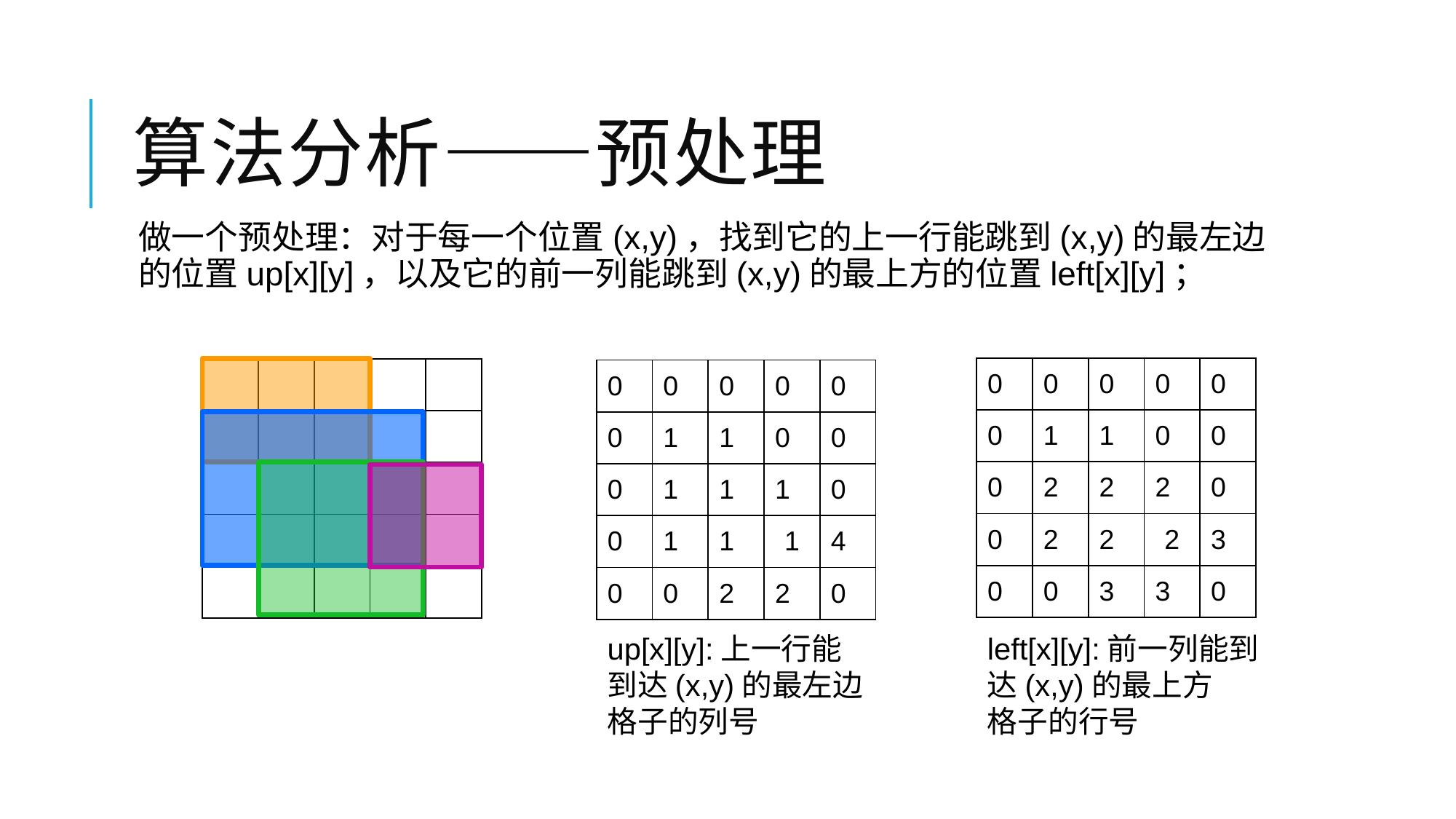

# 算法分析——预处理
做一个预处理：对于每一个位置(x,y)，找到它的上一行能跳到(x,y)的最左边的位置up[x][y]，以及它的前一列能跳到(x,y)的最上方的位置left[x][y]；
| 0 | 0 | 0 | 0 | 0 |
| --- | --- | --- | --- | --- |
| 0 | 1 | 1 | 0 | 0 |
| 0 | 2 | 2 | 2 | 0 |
| 0 | 2 | 2 | 2 | 3 |
| 0 | 0 | 3 | 3 | 0 |

|  |  |  |  |  |
| --- | --- | --- | --- | --- |
|  |  |  |  |  |
|  |  |  |  |  |
|  |  |  |  |  |
|  |  |  |  |  |
| 0 | 0 | 0 | 0 | 0 |
| --- | --- | --- | --- | --- |
| 0 | 1 | 1 | 0 | 0 |
| 0 | 1 | 1 | 1 | 0 |
| 0 | 1 | 1 | 1 | 4 |
| 0 | 0 | 2 | 2 | 0 |

up[x][y]:上一行能到达(x,y)的最左边
格子的列号
left[x][y]:前一列能到达(x,y)的最上方
格子的行号